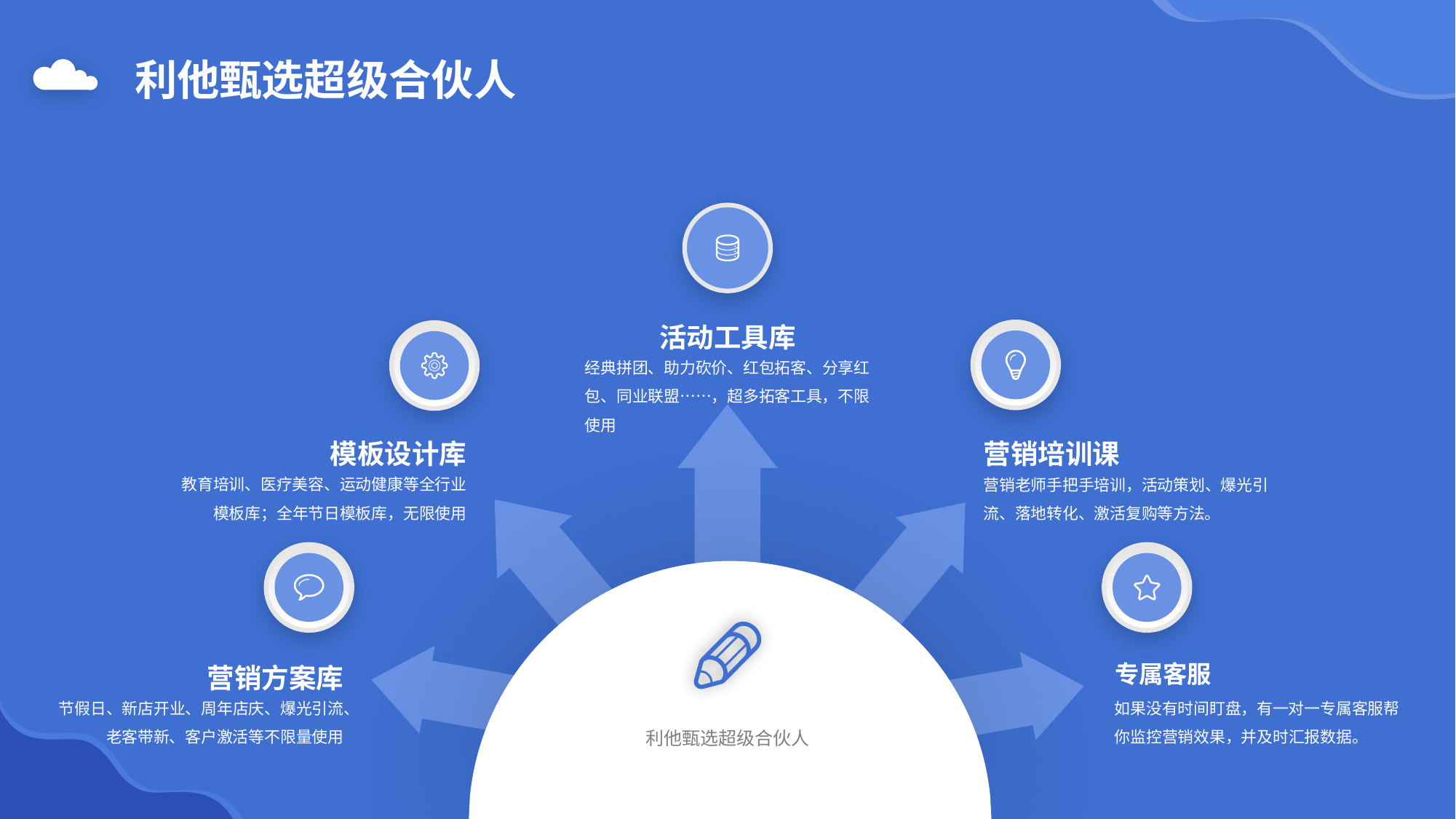

利他甄选超级合伙人

活动工具库
经典拼团、助力砍价、红包拓客、分享红包、同业联盟……，超多拓客工具，不限使用

模板设计库
教育培训、医疗美容、运动健康等全行业模板库；全年节日模板库，无限使用
营销培训课
营销老师手把手培训，活动策划、爆光引流、落地转化、激活复购等方法。

营销方案库
节假日、新店开业、周年店庆、爆光引流、老客带新、客户激活等不限量使用
专属客服
如果没有时间盯盘，有一对一专属客服帮你监控营销效果，并及时汇报数据。
利他甄选超级合伙人